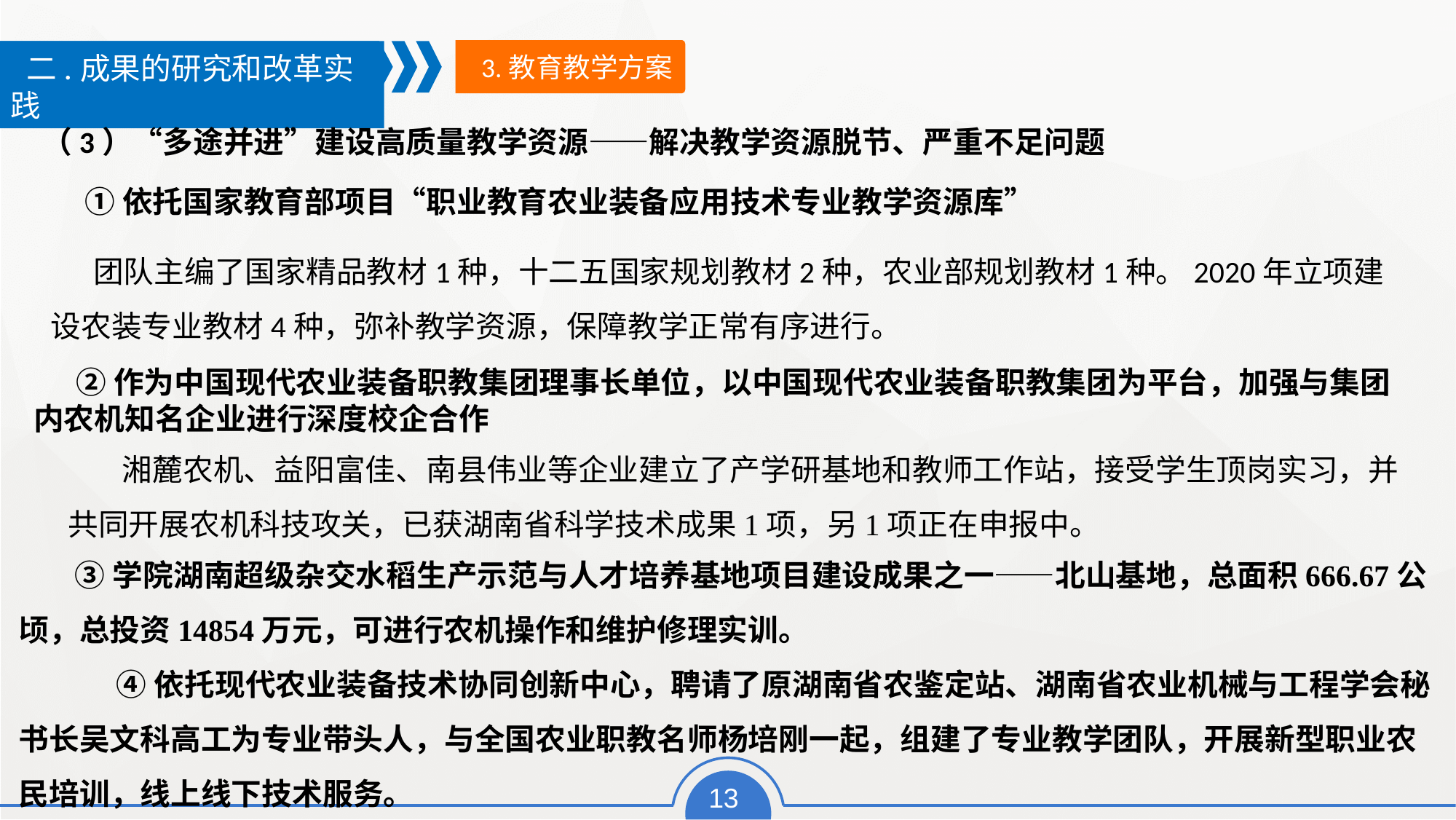

3.教育教学方案
 二.成果的研究和改革实践
（3）“多途并进”建设高质量教学资源——解决教学资源脱节、严重不足问题
①依托国家教育部项目“职业教育农业装备应用技术专业教学资源库”
团队主编了国家精品教材1种，十二五国家规划教材2种，农业部规划教材1种。2020年立项建设农装专业教材4种，弥补教学资源，保障教学正常有序进行。
②作为中国现代农业装备职教集团理事长单位，以中国现代农业装备职教集团为平台，加强与集团内农机知名企业进行深度校企合作
       湘麓农机、益阳富佳、南县伟业等企业建立了产学研基地和教师工作站，接受学生顶岗实习，并共同开展农机科技攻关，已获湖南省科学技术成果1项，另1项正在申报中。
  ③学院湖南超级杂交水稻生产示范与人才培养基地项目建设成果之一——北山基地，总面积666.67公顷，总投资14854万元，可进行农机操作和维护修理实训。
        ④依托现代农业装备技术协同创新中心，聘请了原湖南省农鉴定站、湖南省农业机械与工程学会秘书长吴文科高工为专业带头人，与全国农业职教名师杨培刚一起，组建了专业教学团队，开展新型职业农民培训，线上线下技术服务。